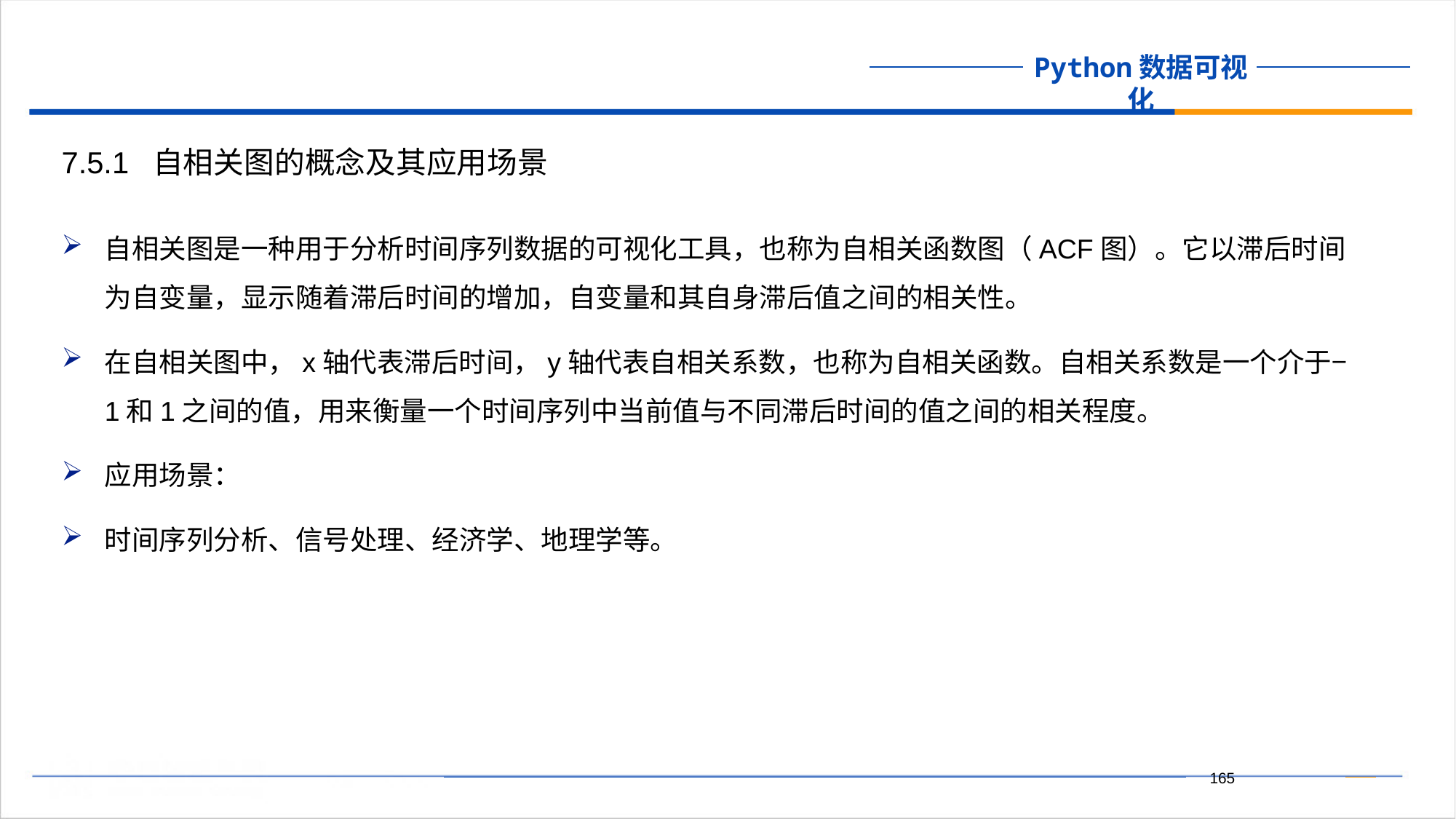

7.5.1  自相关图的概念及其应用场景
自相关图是一种用于分析时间序列数据的可视化工具，也称为自相关函数图（ACF图）。它以滞后时间为自变量，显示随着滞后时间的增加，自变量和其自身滞后值之间的相关性。
在自相关图中，x轴代表滞后时间，y轴代表自相关系数，也称为自相关函数。自相关系数是一个介于−1和1之间的值，用来衡量一个时间序列中当前值与不同滞后时间的值之间的相关程度。
应用场景：
时间序列分析、信号处理、经济学、地理学等。